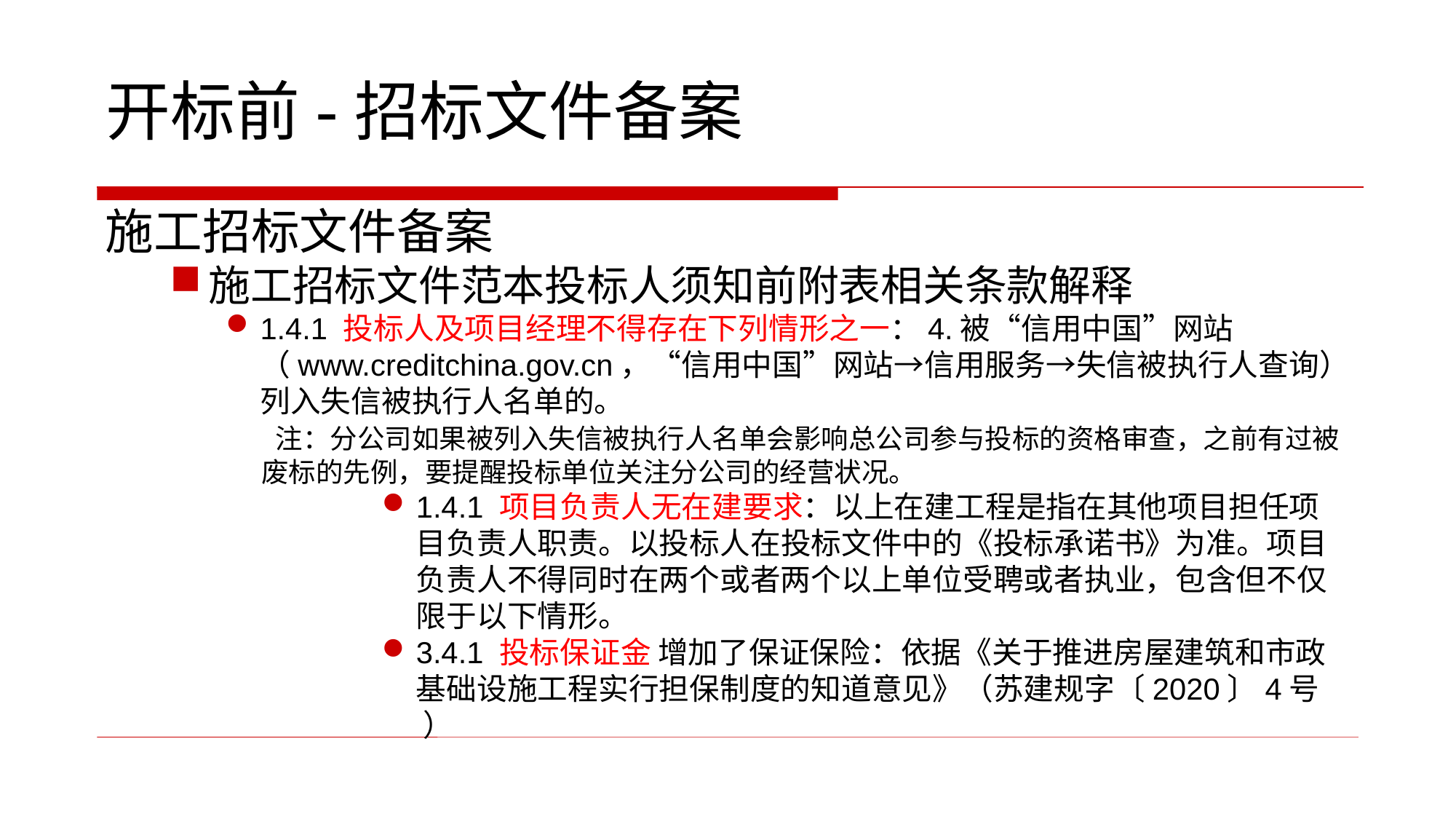

开标前-招标文件备案
施工招标文件备案
施工招标文件范本投标人须知前附表相关条款解释
1.4.1 投标人及项目经理不得存在下列情形之一：4.被“信用中国”网站（www.creditchina.gov.cn，“信用中国”网站→信用服务→失信被执行人查询）列入失信被执行人名单的。
 注：分公司如果被列入失信被执行人名单会影响总公司参与投标的资格审查，之前有过被废标的先例，要提醒投标单位关注分公司的经营状况。
1.4.1 项目负责人无在建要求：以上在建工程是指在其他项目担任项目负责人职责。以投标人在投标文件中的《投标承诺书》为准。项目负责人不得同时在两个或者两个以上单位受聘或者执业，包含但不仅限于以下情形。
3.4.1 投标保证金 增加了保证保险：依据《关于推进房屋建筑和市政基础设施工程实行担保制度的知道意见》（苏建规字〔2020〕4号 ）